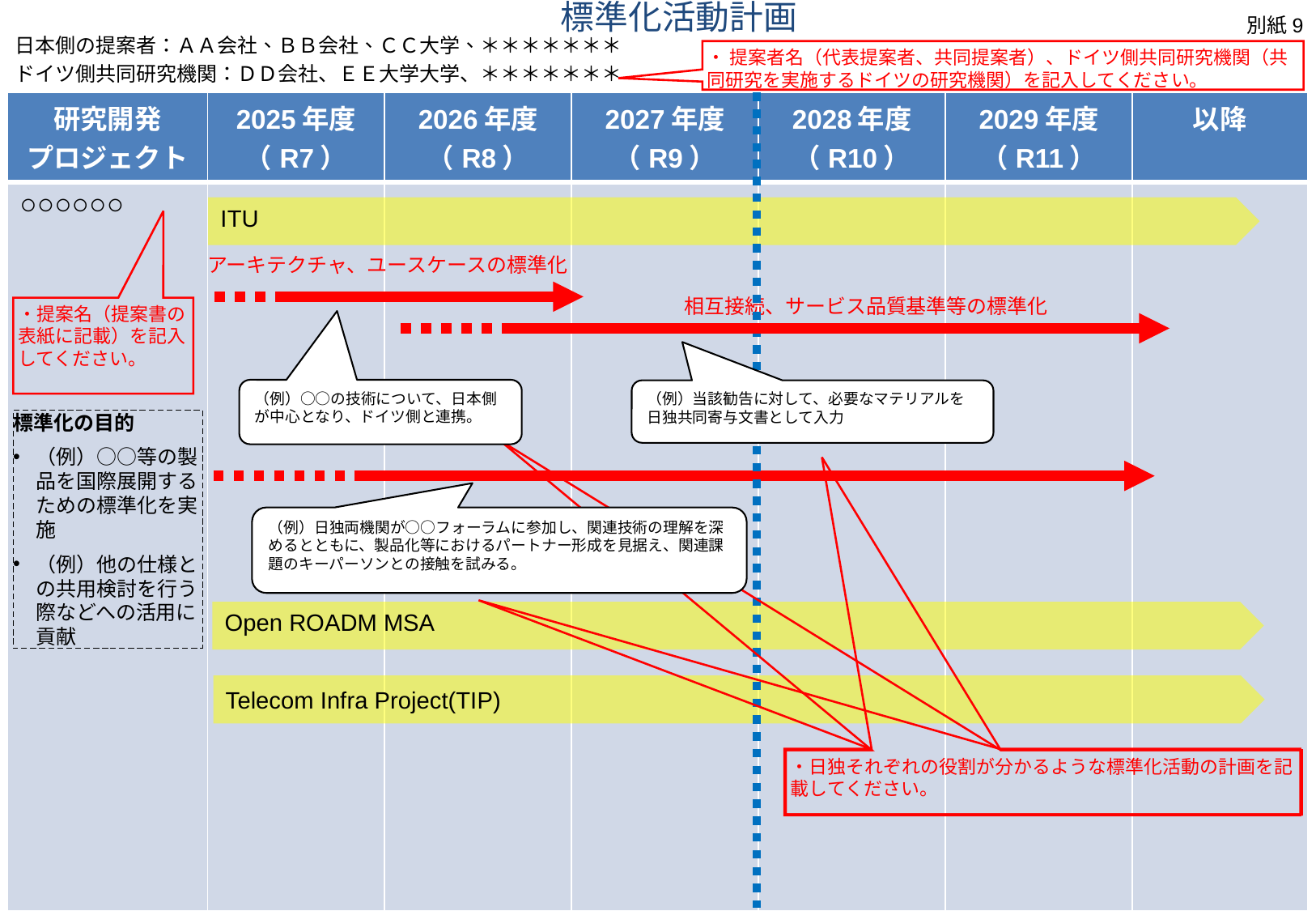

標準化活動計画
別紙9
日本側の提案者：ＡＡ会社、ＢＢ会社、ＣＣ大学、＊＊＊＊＊＊＊
ドイツ側共同研究機関：ＤＤ会社、ＥＥ大学大学、＊＊＊＊＊＊＊
・ 提案者名（代表提案者、共同提案者）、ドイツ側共同研究機関（共同研究を実施するドイツの研究機関）を記入してください。
| 研究開発 プロジェクト | 2025年度 （R7） | 2026年度 （R8） | 2027年度 （R9） | 2028年度 （R10） | 2029年度 （R11） | 以降 |
| --- | --- | --- | --- | --- | --- | --- |
| ○○○○○○ |  |  |  |  |  |  |
ITU
アーキテクチャ、ユースケースの標準化
相互接続、サービス品質基準等の標準化
・提案名（提案書の表紙に記載）を記入してください。
（例）○○の技術について、日本側が中心となり、ドイツ側と連携。
（例）当該勧告に対して、必要なマテリアルを日独共同寄与文書として入力
標準化の目的
（例）○○等の製品を国際展開するための標準化を実施
（例）他の仕様との共用検討を行う際などへの活用に貢献
（例）日独両機関が○○フォーラムに参加し、関連技術の理解を深めるとともに、製品化等におけるパートナー形成を見据え、関連課題のキーパーソンとの接触を試みる。
Open ROADM MSA
Telecom Infra Project(TIP)

・日独それぞれの役割が分かるような標準化活動の計画を記載してください。

1